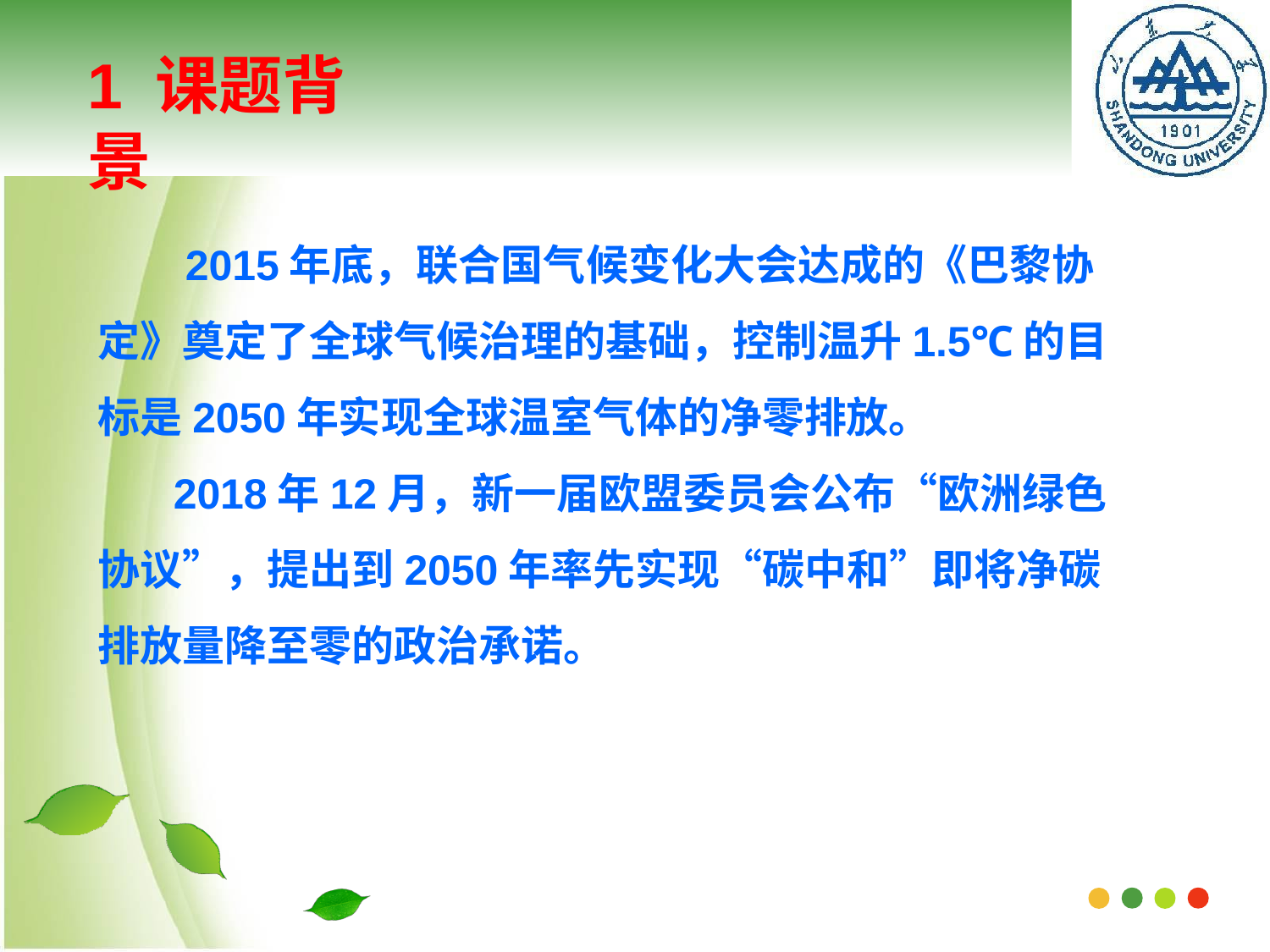

# 1 课题背景
 2015年底，联合国气候变化大会达成的《巴黎协定》奠定了全球气候治理的基础，控制温升1.5℃的目标是2050年实现全球温室气体的净零排放。
2018年12月，新一届欧盟委员会公布“欧洲绿色协议”，提出到2050年率先实现“碳中和”即将净碳排放量降至零的政治承诺。